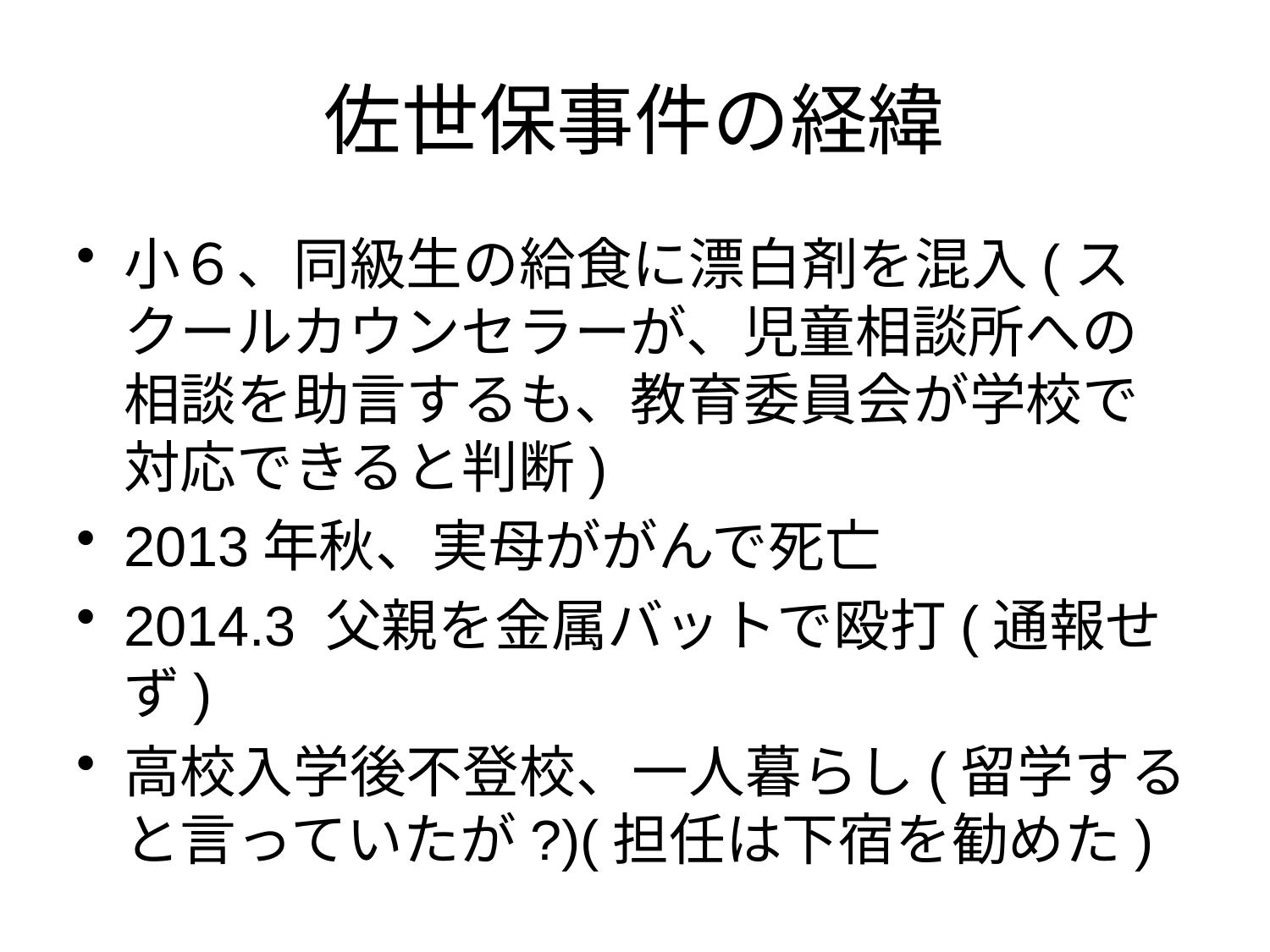

# 佐世保事件の経緯
小６、同級生の給食に漂白剤を混入(スクールカウンセラーが、児童相談所への相談を助言するも、教育委員会が学校で対応できると判断)
2013年秋、実母ががんで死亡
2014.3 父親を金属バットで殴打(通報せず)
高校入学後不登校、一人暮らし(留学すると言っていたが?)(担任は下宿を勧めた)